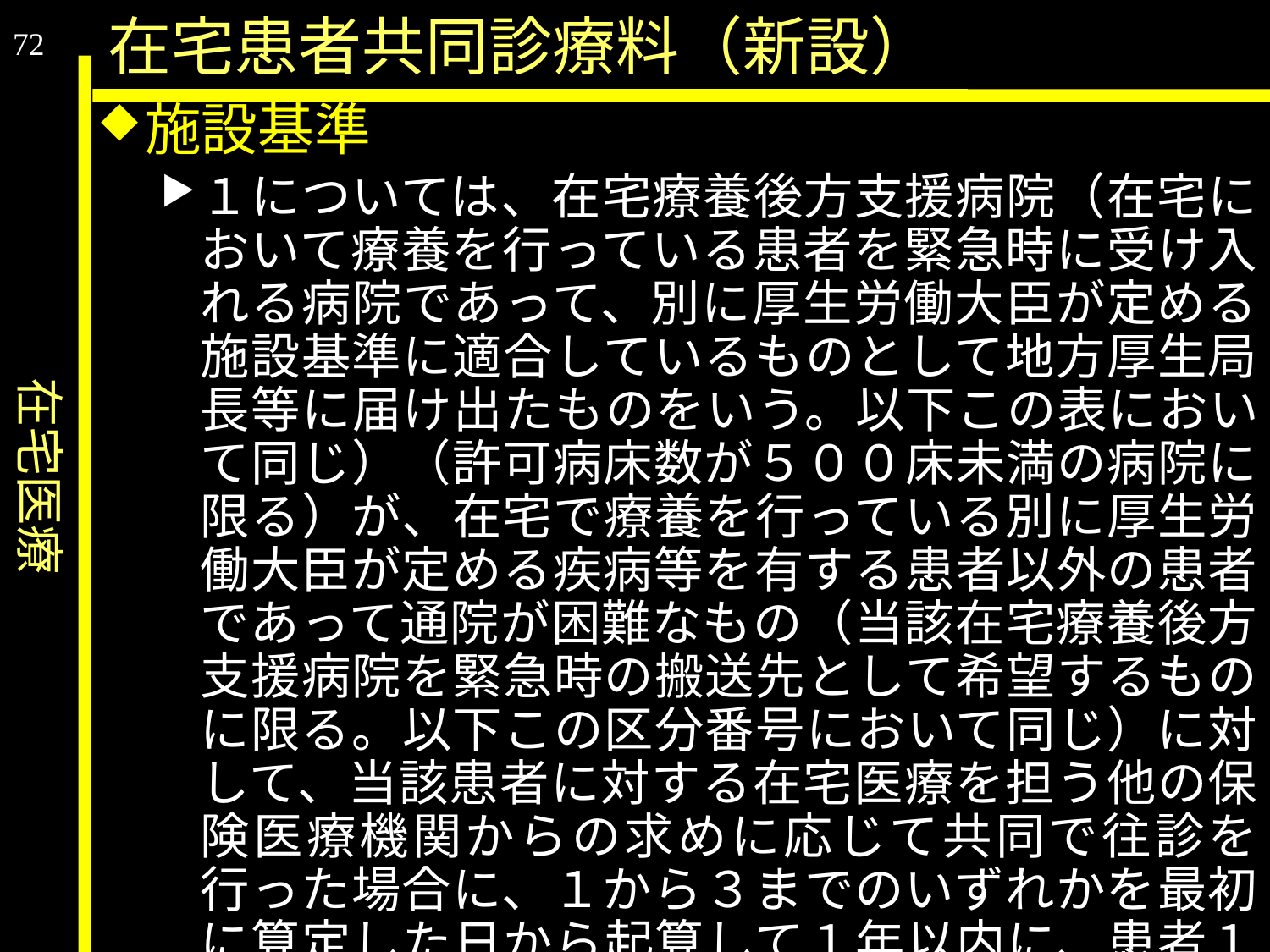

在宅医療
在宅患者共同診療料（新設）
72

施設基準
１については、在宅療養後方支援病院（在宅において療養を行っている患者を緊急時に受け入れる病院であって、別に厚生労働大臣が定める施設基準に適合しているものとして地方厚生局長等に届け出たものをいう。以下この表において同じ）（許可病床数が５００床未満の病院に限る）が、在宅で療養を行っている別に厚生労働大臣が定める疾病等を有する患者以外の患者であって通院が困難なもの（当該在宅療養後方支援病院を緊急時の搬送先として希望するものに限る。以下この区分番号において同じ）に対して、当該患者に対する在宅医療を担う他の保険医療機関からの求めに応じて共同で往診を行った場合に、１から３までのいずれかを最初に算定した日から起算して１年以内に、患者１人につき１から３までを合わせて２回に限り算定する。